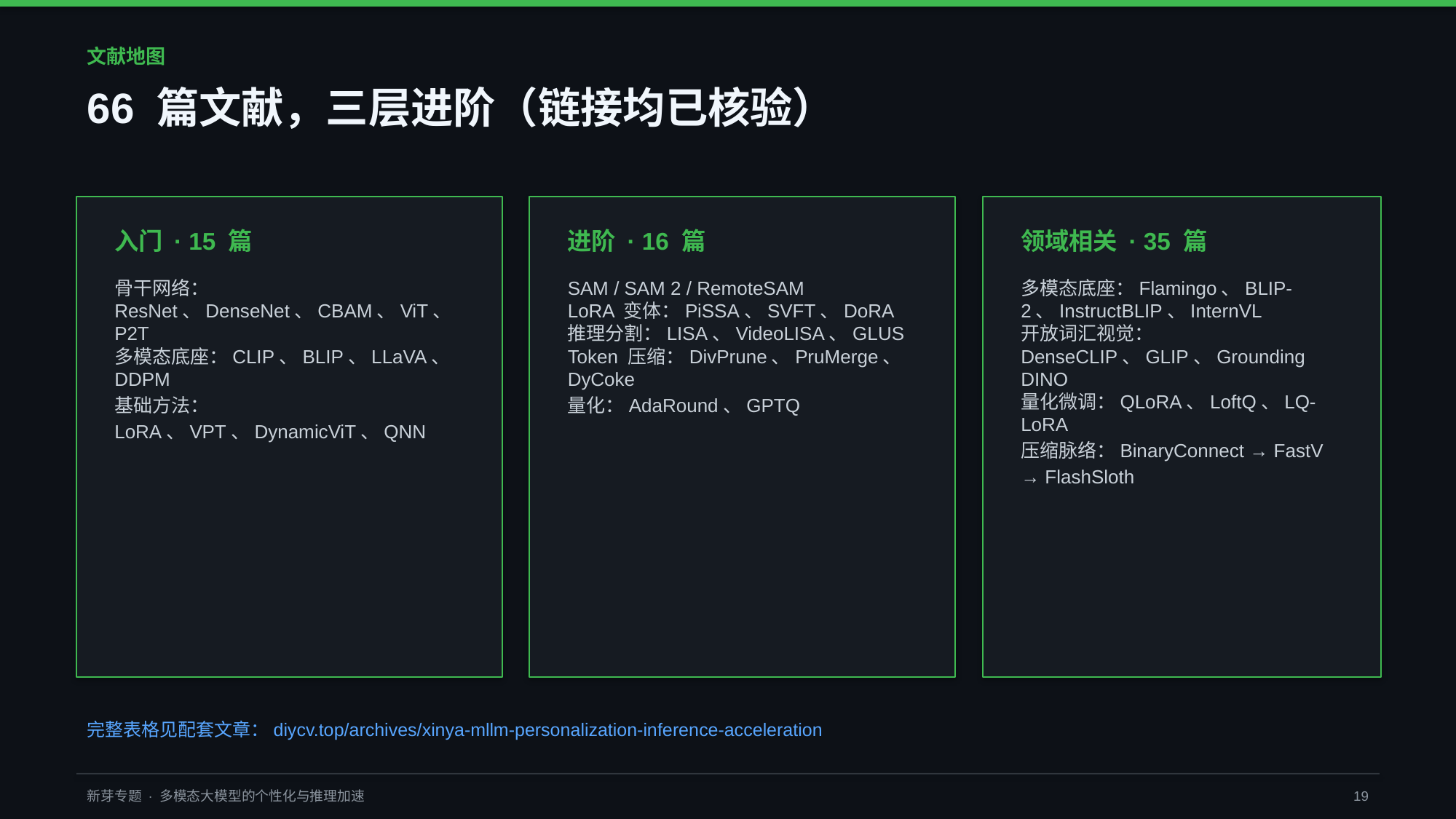

文献地图
66 篇文献，三层进阶（链接均已核验）

入门 · 15 篇
进阶 · 16 篇
领域相关 · 35 篇
骨干网络：ResNet、DenseNet、CBAM、ViT、P2T
多模态底座：CLIP、BLIP、LLaVA、DDPM
基础方法：LoRA、VPT、DynamicViT、QNN
SAM / SAM 2 / RemoteSAM
LoRA 变体：PiSSA、SVFT、DoRA
推理分割：LISA、VideoLISA、GLUS
Token 压缩：DivPrune、PruMerge、DyCoke
量化：AdaRound、GPTQ
多模态底座：Flamingo、BLIP-2、InstructBLIP、InternVL
开放词汇视觉：DenseCLIP、GLIP、Grounding DINO
量化微调：QLoRA、LoftQ、LQ-LoRA
压缩脉络：BinaryConnect → FastV → FlashSloth
完整表格见配套文章：diycv.top/archives/xinya-mllm-personalization-inference-acceleration

新芽专题 · 多模态大模型的个性化与推理加速
19